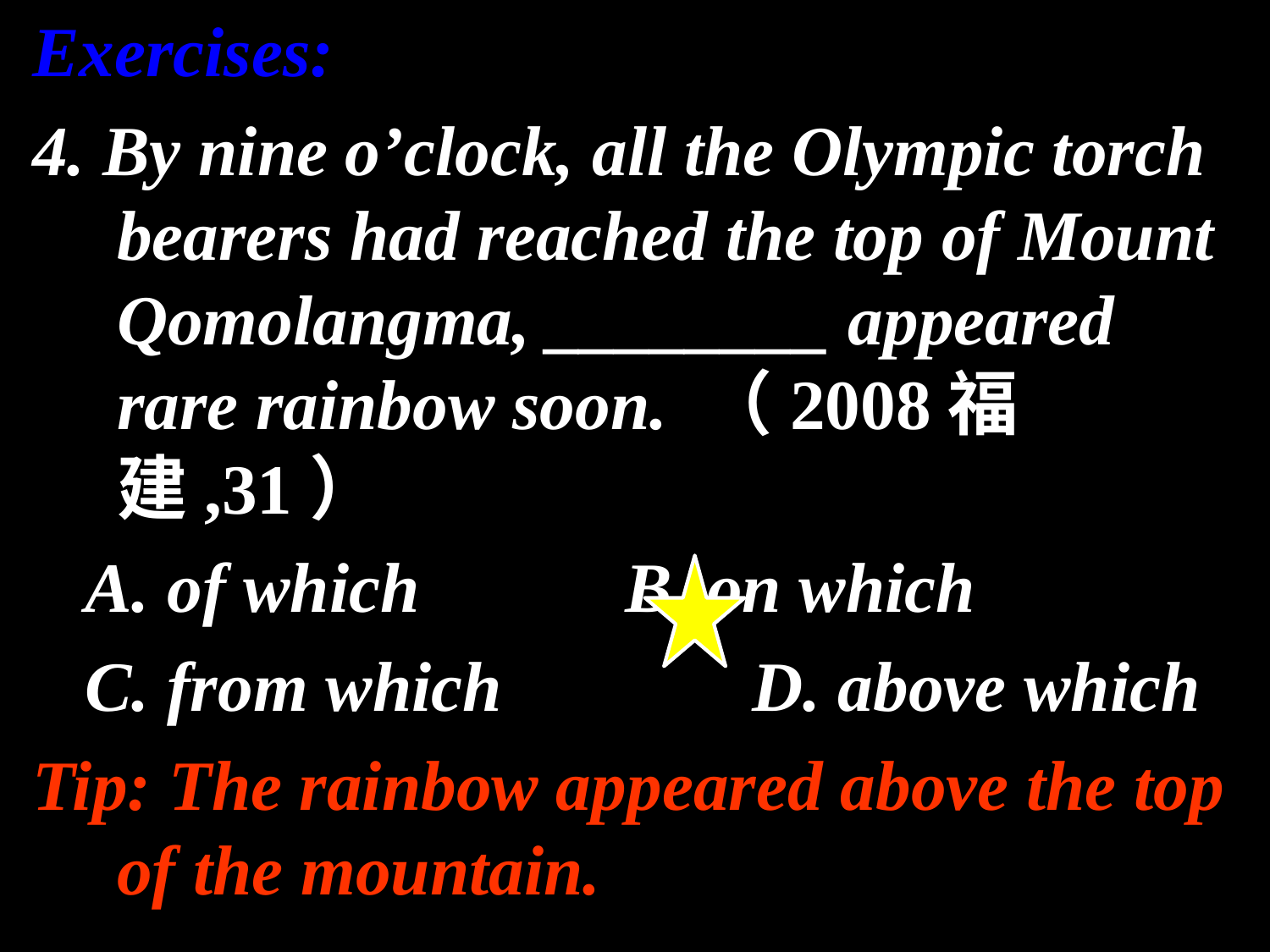

Exercises:
4. By nine o’clock, all the Olympic torch bearers had reached the top of Mount Qomolangma, ________ appeared rare rainbow soon. （2008福建,31）
   A. of which		B. on which
   C. from which		D. above which
Tip: The rainbow appeared above the top of the mountain.